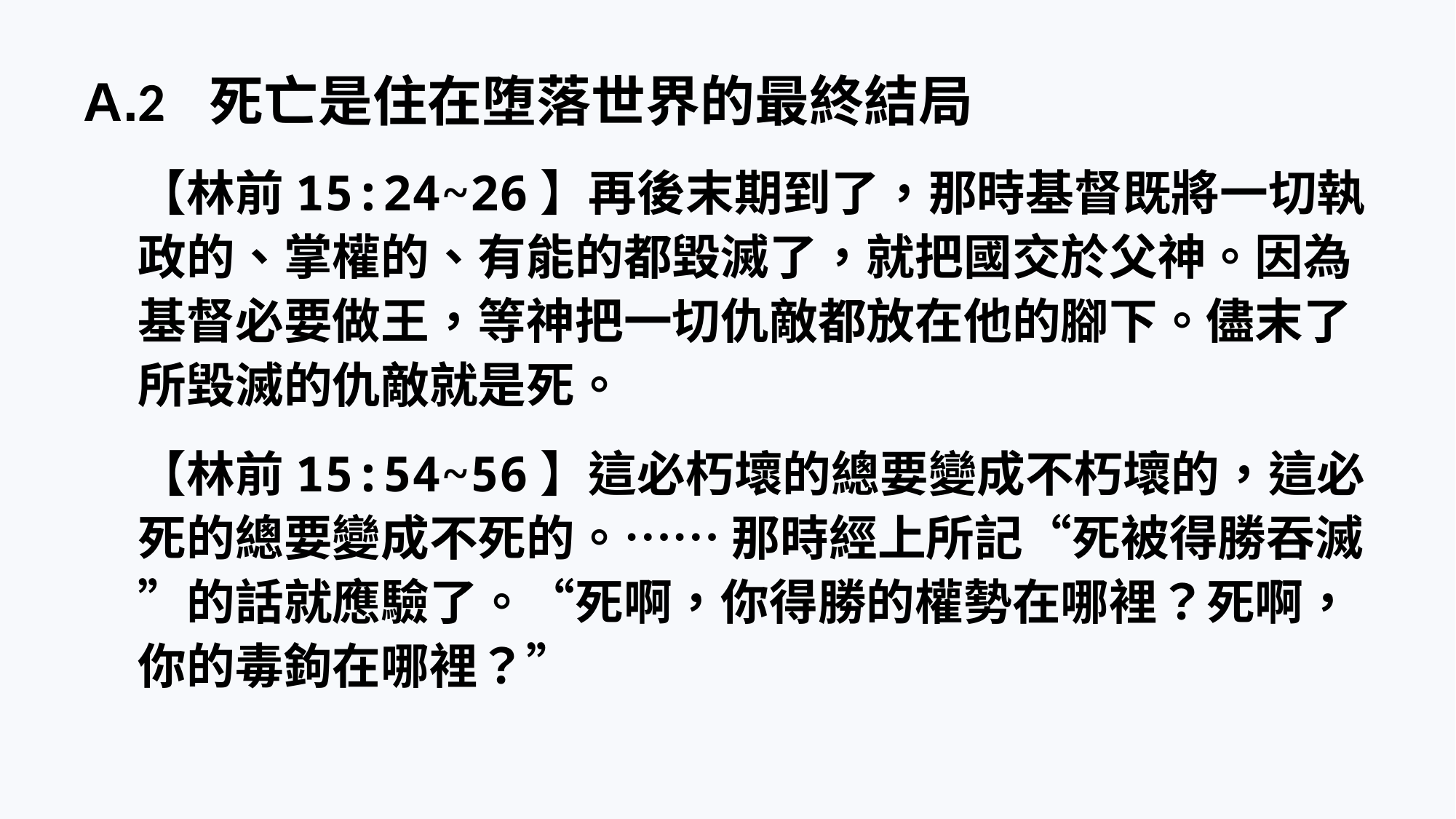

A.2  死亡是住在堕落世界的最終結局
【林前15:24~26】再後末期到了，那時基督既將一切執政的、掌權的、有能的都毀滅了，就把國交於父神。因為基督必要做王，等神把一切仇敵都放在他的腳下。儘末了所毀滅的仇敵就是死。
【林前15:54~56】這必朽壞的總要變成不朽壞的，這必死的總要變成不死的。…… 那時經上所記“死被得勝吞滅”的話就應驗了。“死啊，你得勝的權勢在哪裡？死啊，你的毒鉤在哪裡？”